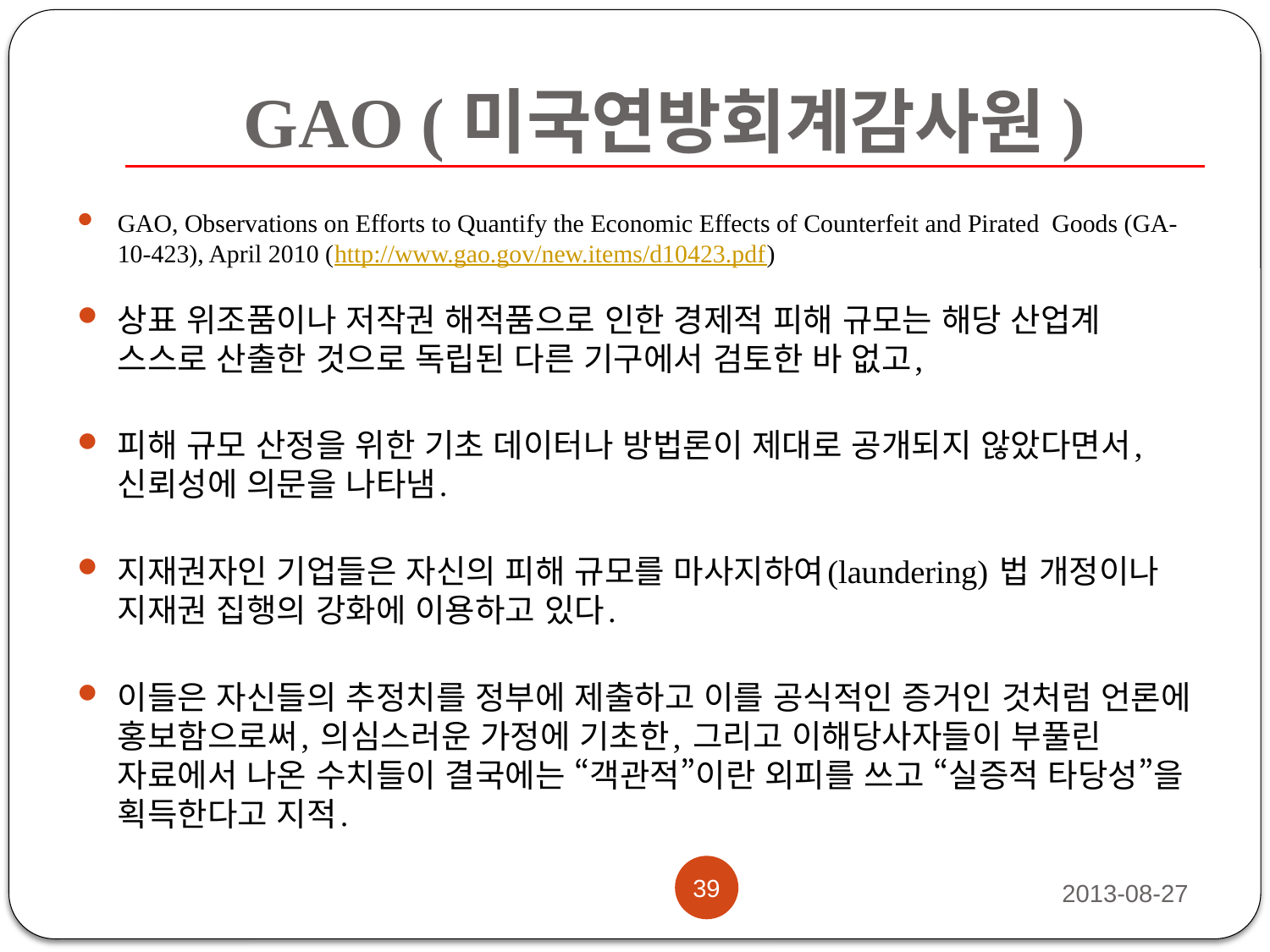

# GAO (미국연방회계감사원)
GAO, Observations on Efforts to Quantify the Economic Effects of Counterfeit and Pirated  Goods (GA-10-423), April 2010 (http://www.gao.gov/new.items/d10423.pdf)

상표 위조품이나 저작권 해적품으로 인한 경제적 피해 규모는 해당 산업계 스스로 산출한 것으로 독립된 다른 기구에서 검토한 바 없고,

피해 규모 산정을 위한 기초 데이터나 방법론이 제대로 공개되지 않았다면서, 신뢰성에 의문을 나타냄.

지재권자인 기업들은 자신의 피해 규모를 마사지하여(laundering) 법 개정이나 지재권 집행의 강화에 이용하고 있다.

이들은 자신들의 추정치를 정부에 제출하고 이를 공식적인 증거인 것처럼 언론에 홍보함으로써, 의심스러운 가정에 기초한, 그리고 이해당사자들이 부풀린 자료에서 나온 수치들이 결국에는 “객관적”이란 외피를 쓰고 “실증적 타당성”을 획득한다고 지적.
39
2013-08-27